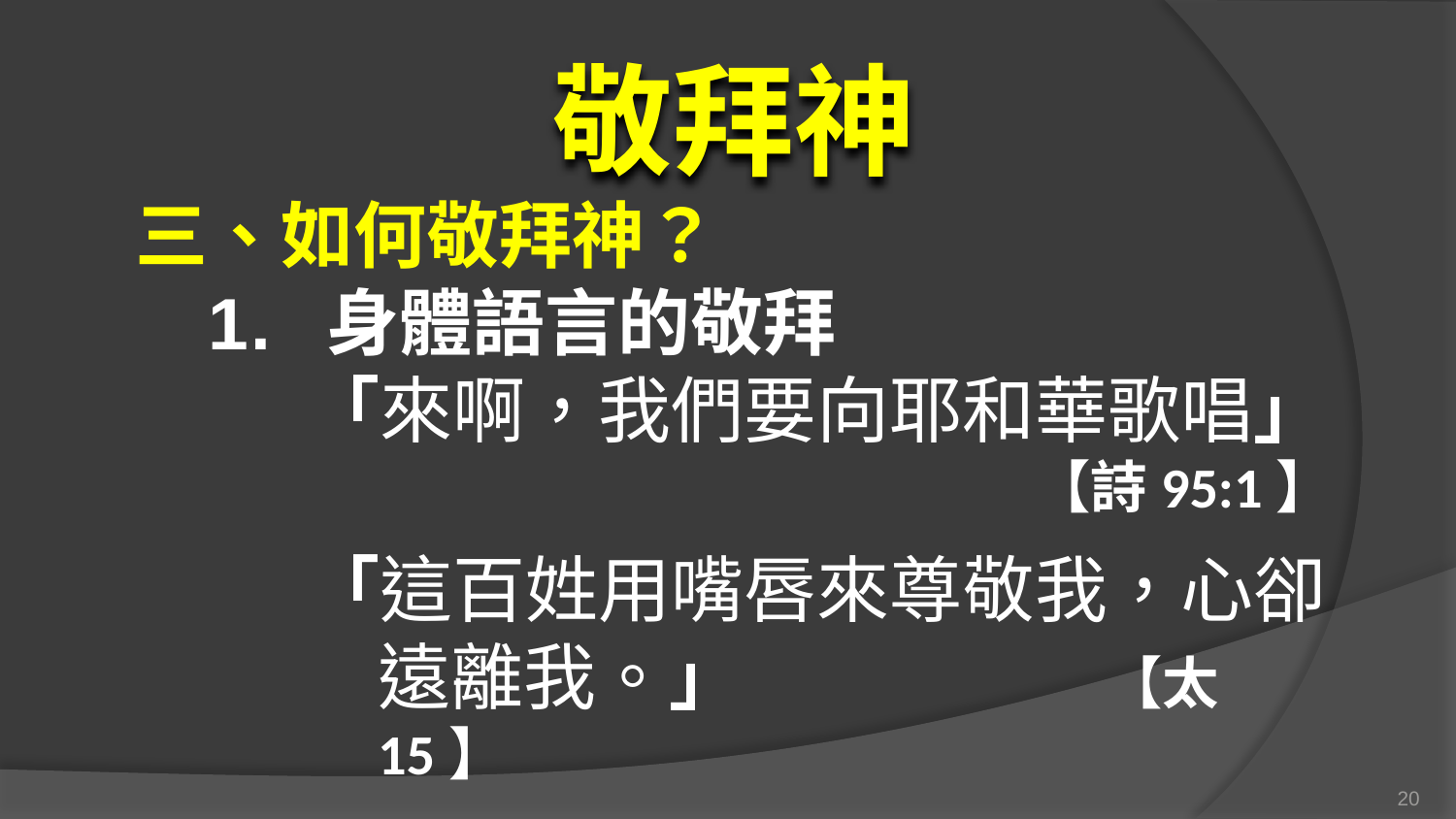

敬拜神
三、如何敬拜神？
身體語言的敬拜
「來啊，我們要向耶和華歌唱」
【詩95:1】

「這百姓用嘴唇來尊敬我，心卻遠離我。」			【太15】

20